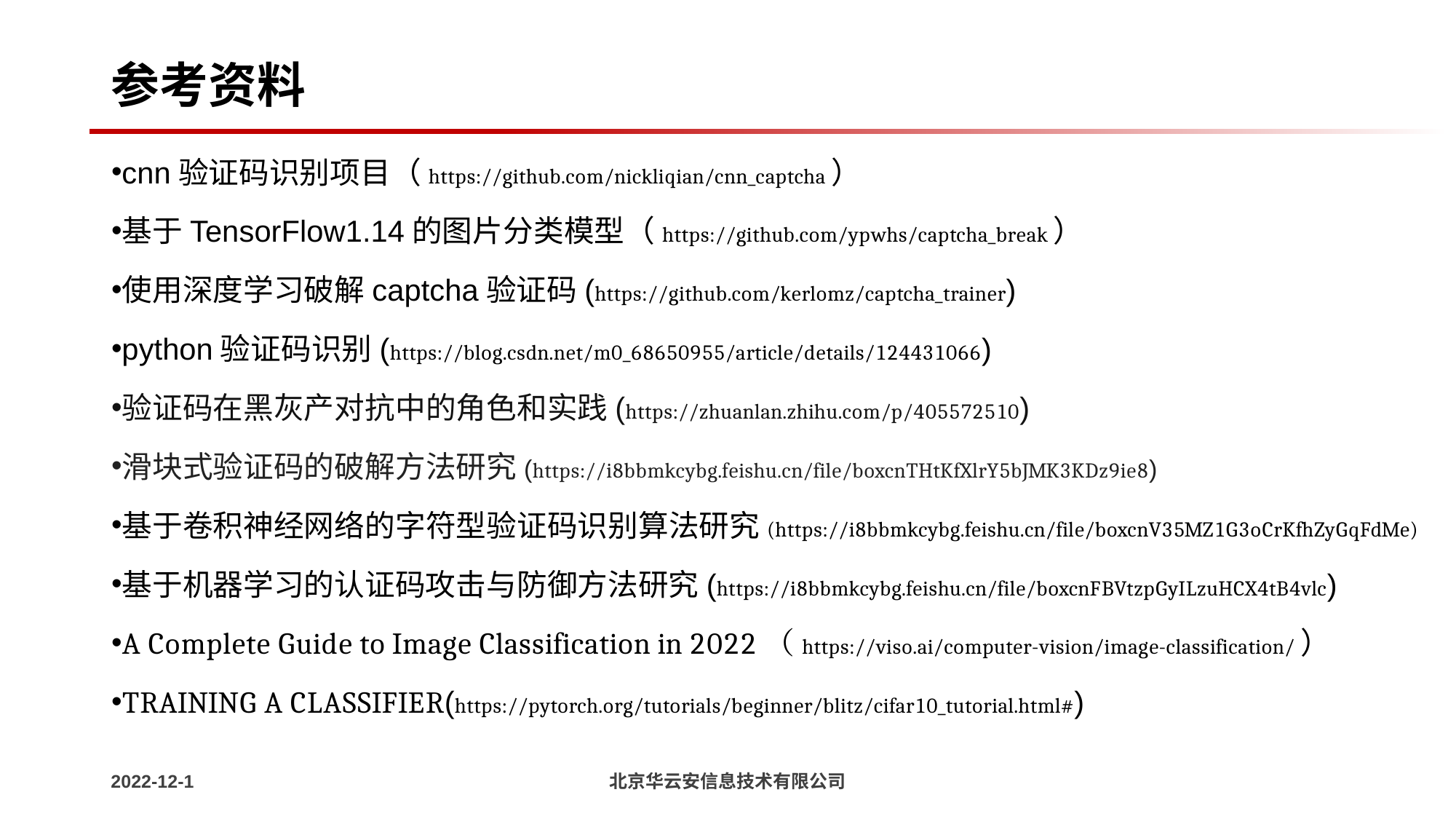

参考资料

cnn验证码识别项目（https://github.com/nickliqian/cnn_captcha）
基于TensorFlow1.14的图片分类模型（https://github.com/ypwhs/captcha_break）
使用深度学习破解captcha验证码(https://github.com/kerlomz/captcha_trainer)
python验证码识别(https://blog.csdn.net/m0_68650955/article/details/124431066)
验证码在黑灰产对抗中的角色和实践(https://zhuanlan.zhihu.com/p/405572510)
滑块式验证码的破解方法研究(https://i8bbmkcybg.feishu.cn/file/boxcnTHtKfXlrY5bJMK3KDz9ie8)
基于卷积神经网络的字符型验证码识别算法研究(https://i8bbmkcybg.feishu.cn/file/boxcnV35MZ1G3oCrKfhZyGqFdMe)
基于机器学习的认证码攻击与防御方法研究(https://i8bbmkcybg.feishu.cn/file/boxcnFBVtzpGyILzuHCX4tB4vlc)
A Complete Guide to Image Classification in 2022（https://viso.ai/computer-vision/image-classification/）
TRAINING A CLASSIFIER(https://pytorch.org/tutorials/beginner/blitz/cifar10_tutorial.html#)

2022-12-1
北京华云安信息技术有限公司
35